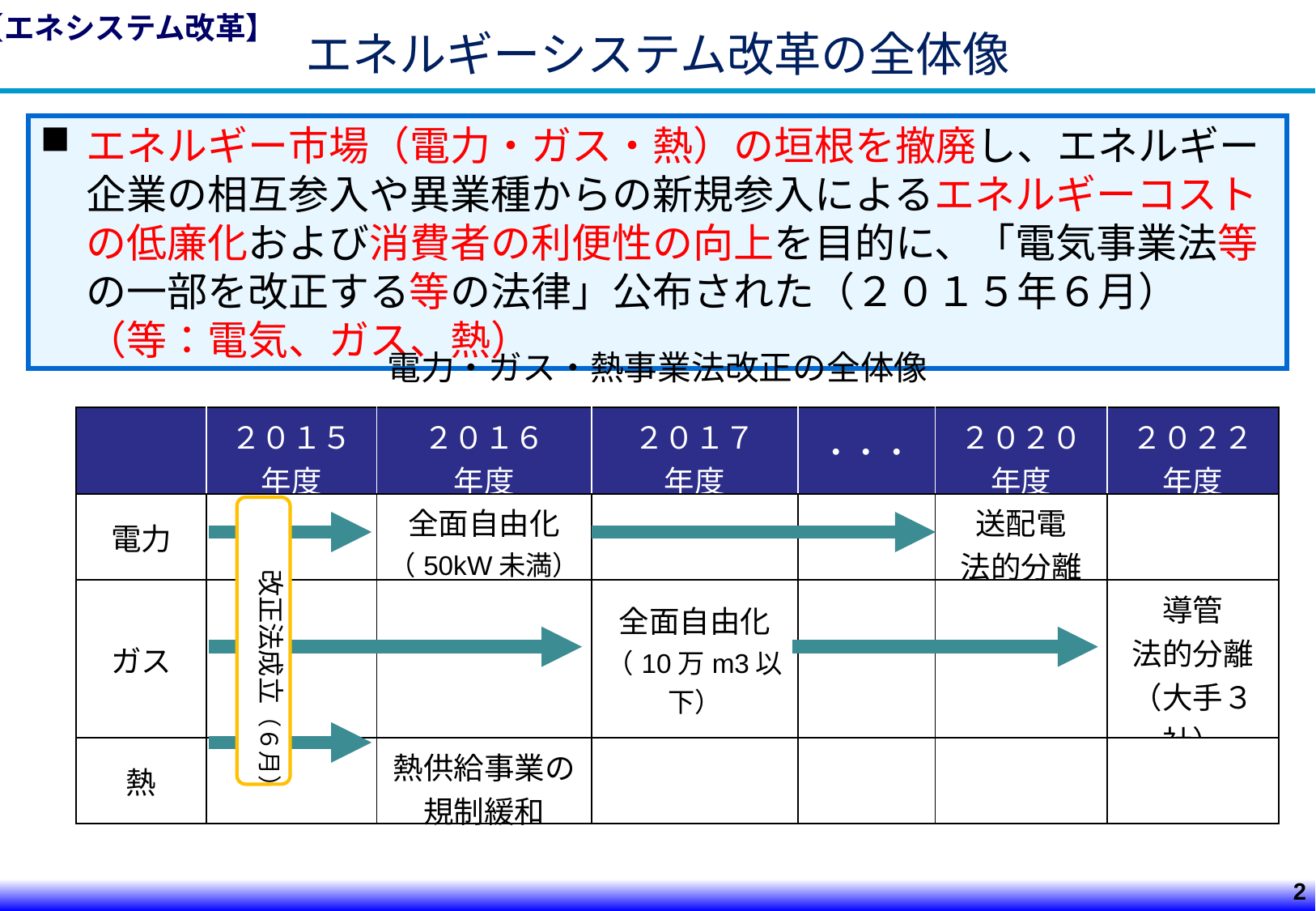

【エネシステム改革】
# エネルギーシステム改革の全体像
エネルギー市場（電力・ガス・熱）の垣根を撤廃し、エネルギー企業の相互参入や異業種からの新規参入によるエネルギーコストの低廉化および消費者の利便性の向上を目的に、「電気事業法等の一部を改正する等の法律」公布された（２０１５年６月）　　（等：電気、ガス、熱）
電力・ガス・熱事業法改正の全体像
|  | ２０１５ 年度 | ２０１６ 年度 | ２０１７ 年度 | ・・・ | ２０２０ 年度 | ２０２２ 年度 |
| --- | --- | --- | --- | --- | --- | --- |
| 電力 |  | 全面自由化 （50kW未満） |  |  | 送配電 法的分離 |  |
| ガス |  |  | 全面自由化 （10万m3以下） |  |  | 導管 法的分離 （大手３社） |
| 熱 |  | 熱供給事業の 規制緩和 |  |  |  |  |

　　改正法成立（６月）